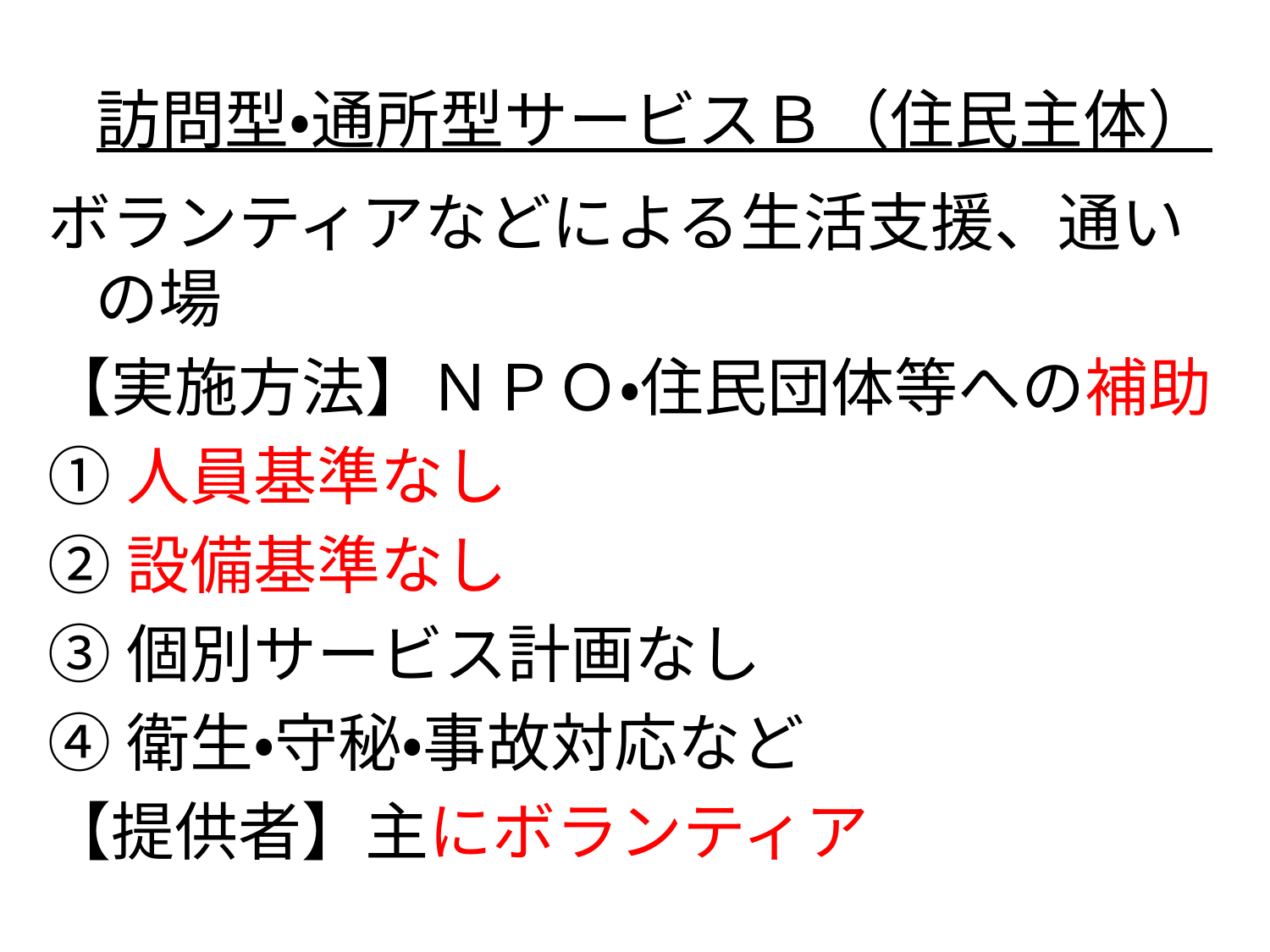

# 訪問型・通所型サービスＢ（住民主体）
ボランティアなどによる生活支援、通いの場
【実施方法】ＮＰＯ・住民団体等への補助
①人員基準なし
②設備基準なし
③個別サービス計画なし
④衛生・守秘・事故対応など
【提供者】主にボランティア